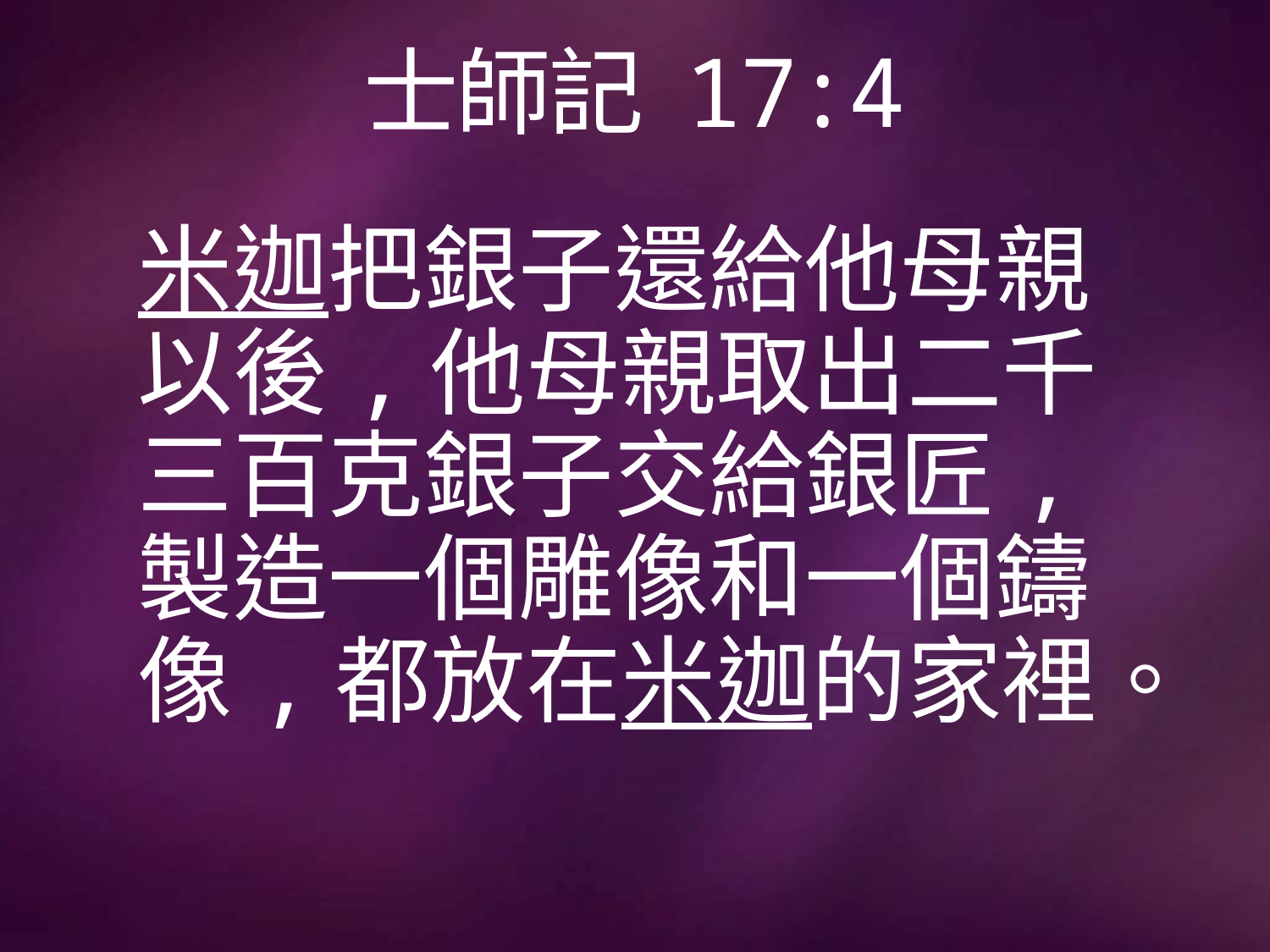

# 士師記 17:4
米迦把銀子還給他母親以後,他母親取出二千三百克銀子交給銀匠,製造一個雕像和一個鑄像,都放在米迦的家裡。